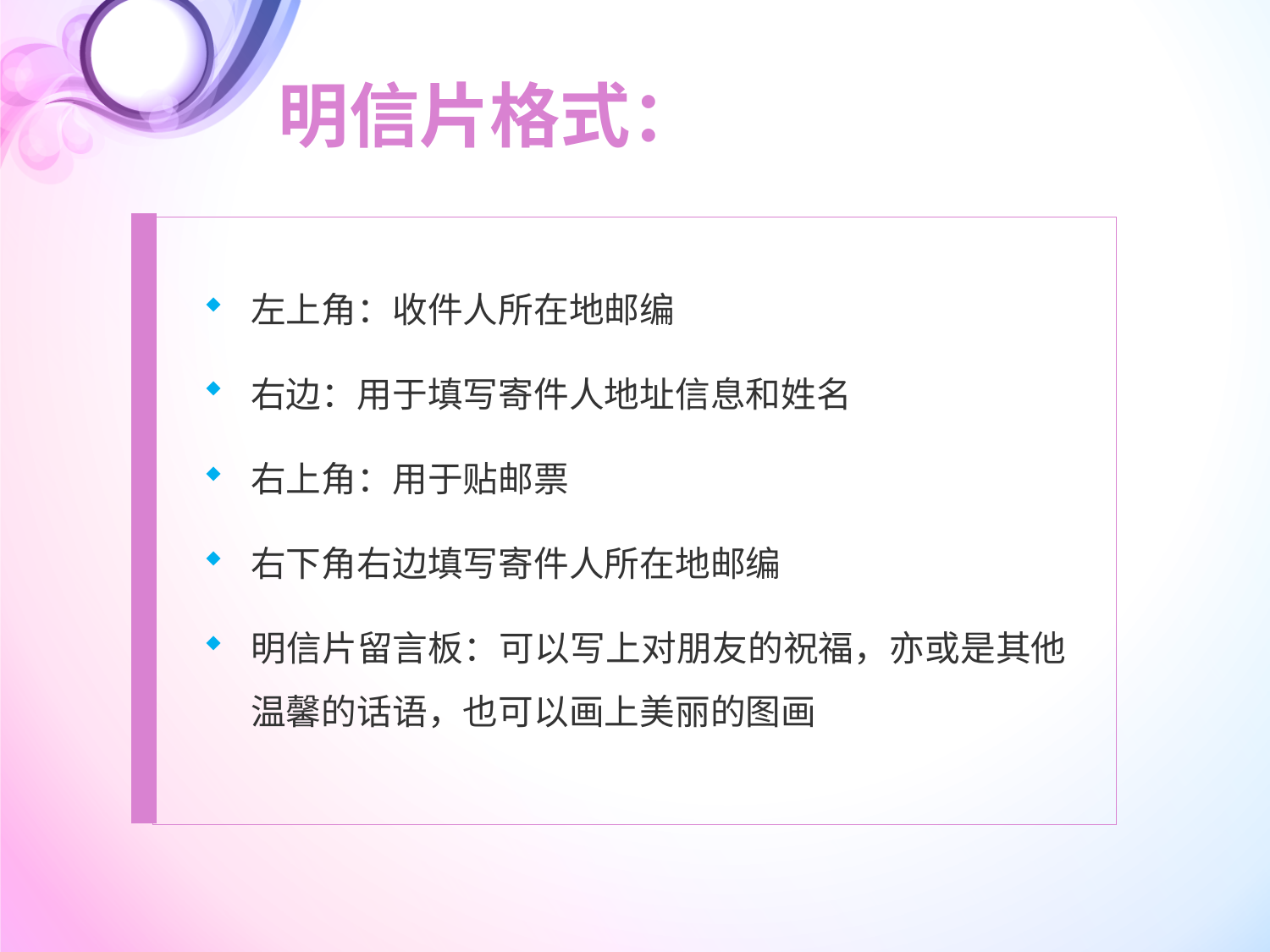

明信片格式：

左上角：收件人所在地邮编
右边：用于填写寄件人地址信息和姓名
右上角：用于贴邮票
右下角右边填写寄件人所在地邮编
明信片留言板：可以写上对朋友的祝福，亦或是其他温馨的话语，也可以画上美丽的图画